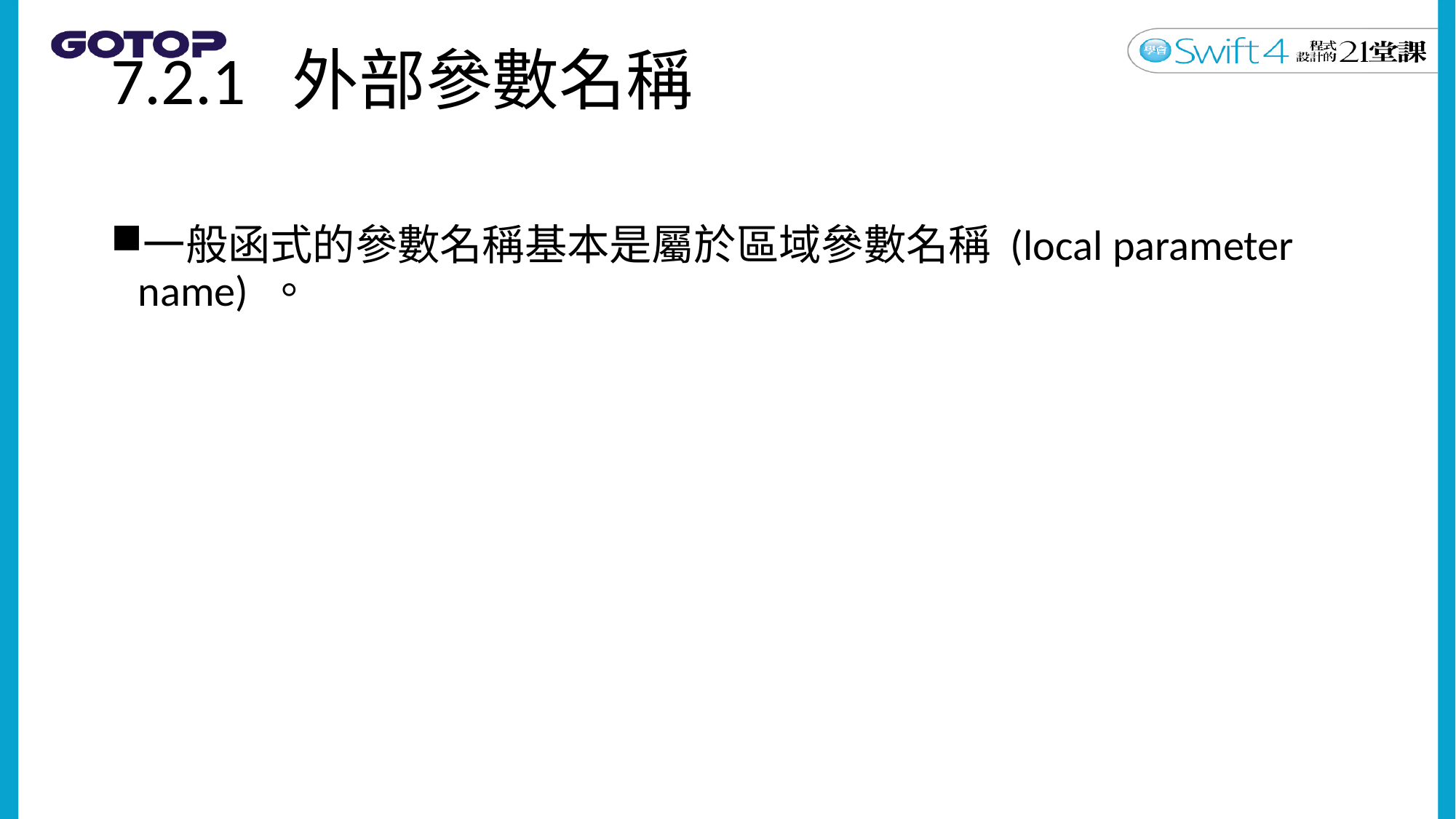

# 7.2.1  外部參數名稱
一般函式的參數名稱基本是屬於區域參數名稱 (local parameter name) 。